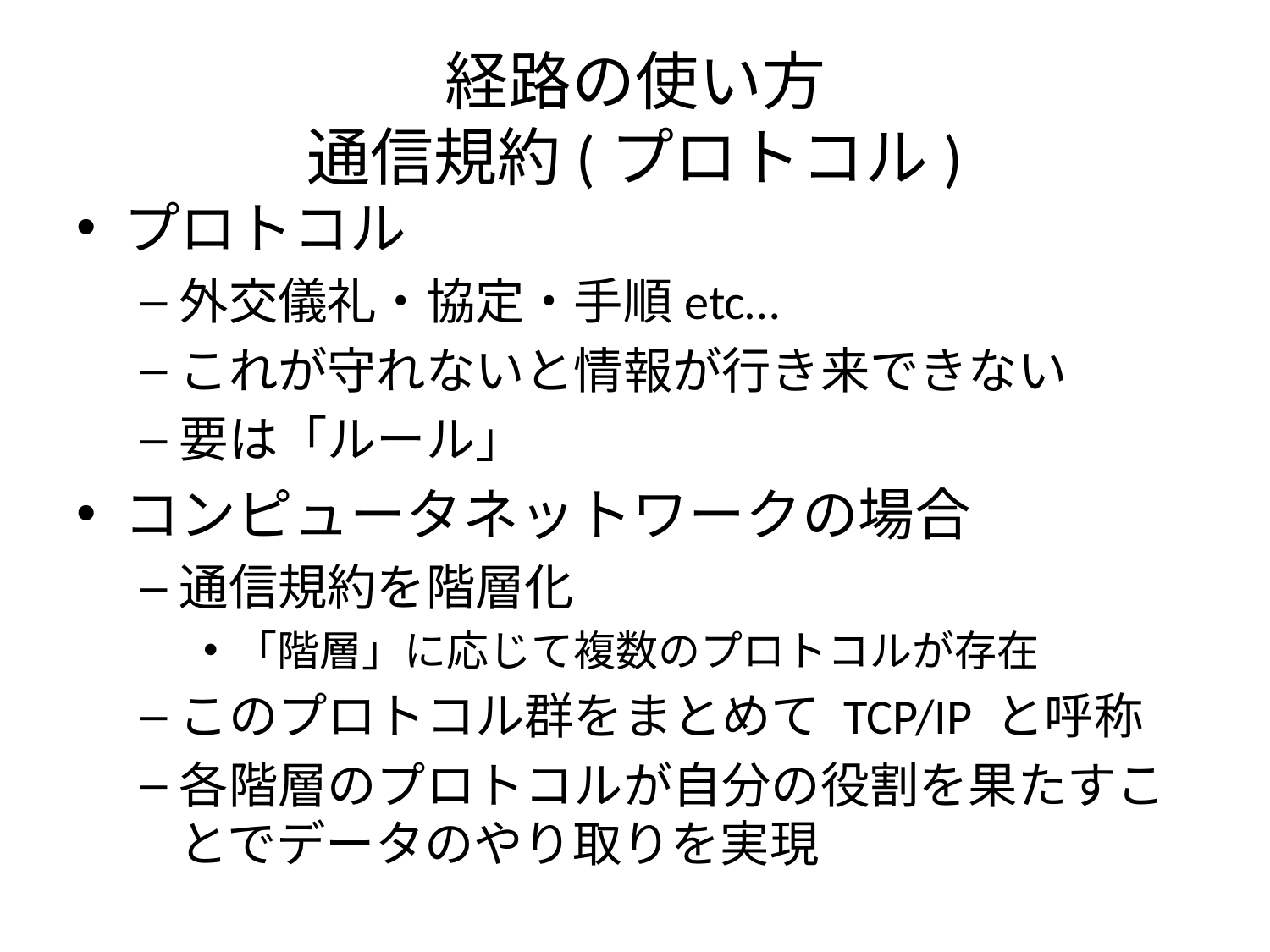

# 経路の使い方 通信規約(プロトコル)
プロトコル
外交儀礼・協定・手順etc…
これが守れないと情報が行き来できない
要は「ルール」
コンピュータネットワークの場合
通信規約を階層化
「階層」に応じて複数のプロトコルが存在
このプロトコル群をまとめて TCP/IP と呼称
各階層のプロトコルが自分の役割を果たすことでデータのやり取りを実現